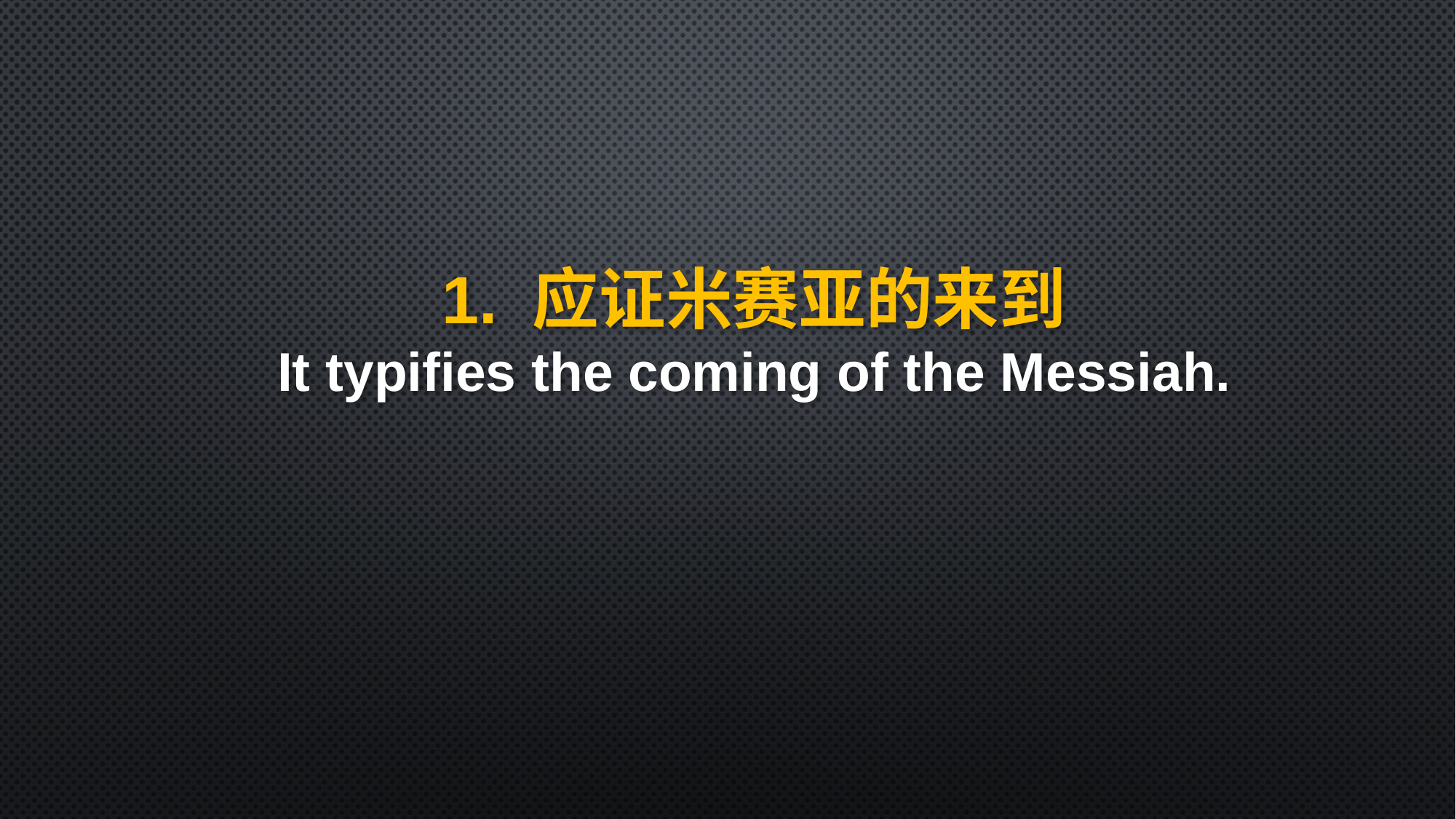

1. 应证米赛亚的来到
It typifies the coming of the Messiah.